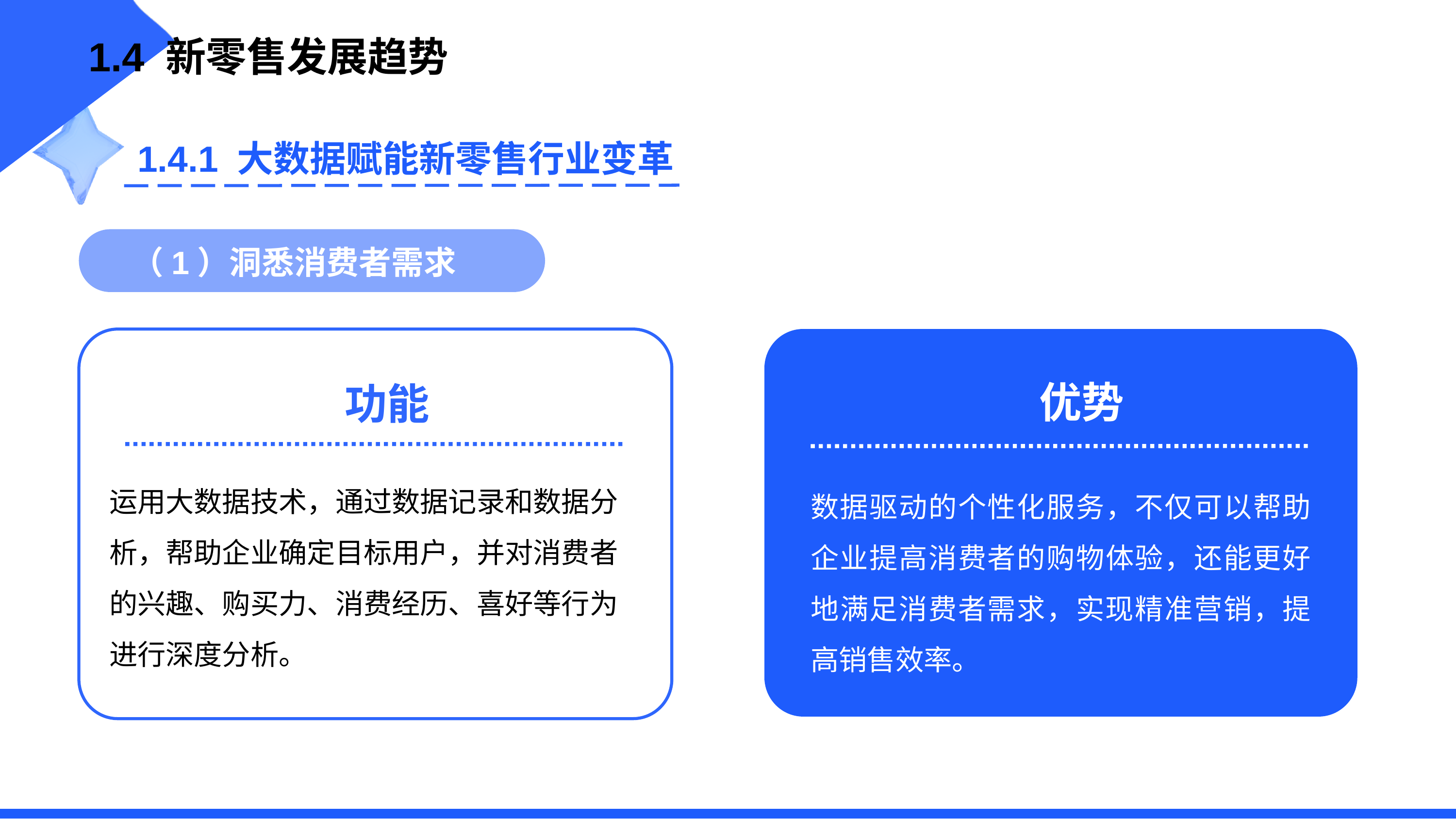

1.4 新零售发展趋势

1.4.1 大数据赋能新零售行业变革

（1）洞悉消费者需求

优势

数据驱动的个性化服务，不仅可以帮助企业提高消费者的购物体验，还能更好地满足消费者需求，实现精准营销，提高销售效率。

功能

运用大数据技术，通过数据记录和数据分析，帮助企业确定目标用户，并对消费者的兴趣、购买力、消费经历、喜好等行为进行深度分析。